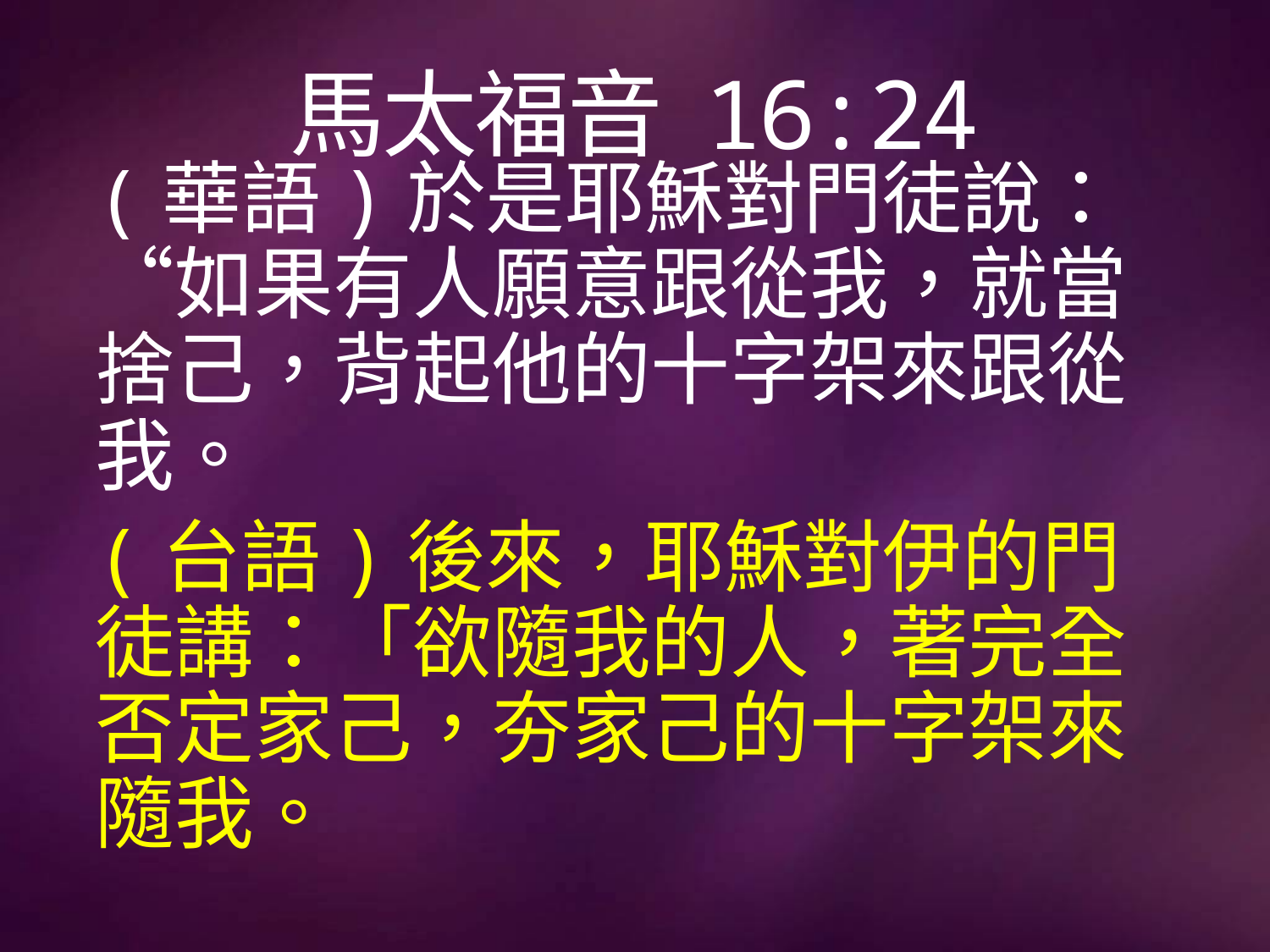

# 馬太福音 16:24
(華語)於是耶穌對門徒說：“如果有人願意跟從我，就當捨己，背起他的十字架來跟從我。
(台語)後來，耶穌對伊的門徒講：「欲隨我的人，著完全否定家己，夯家己的十字架來隨我。